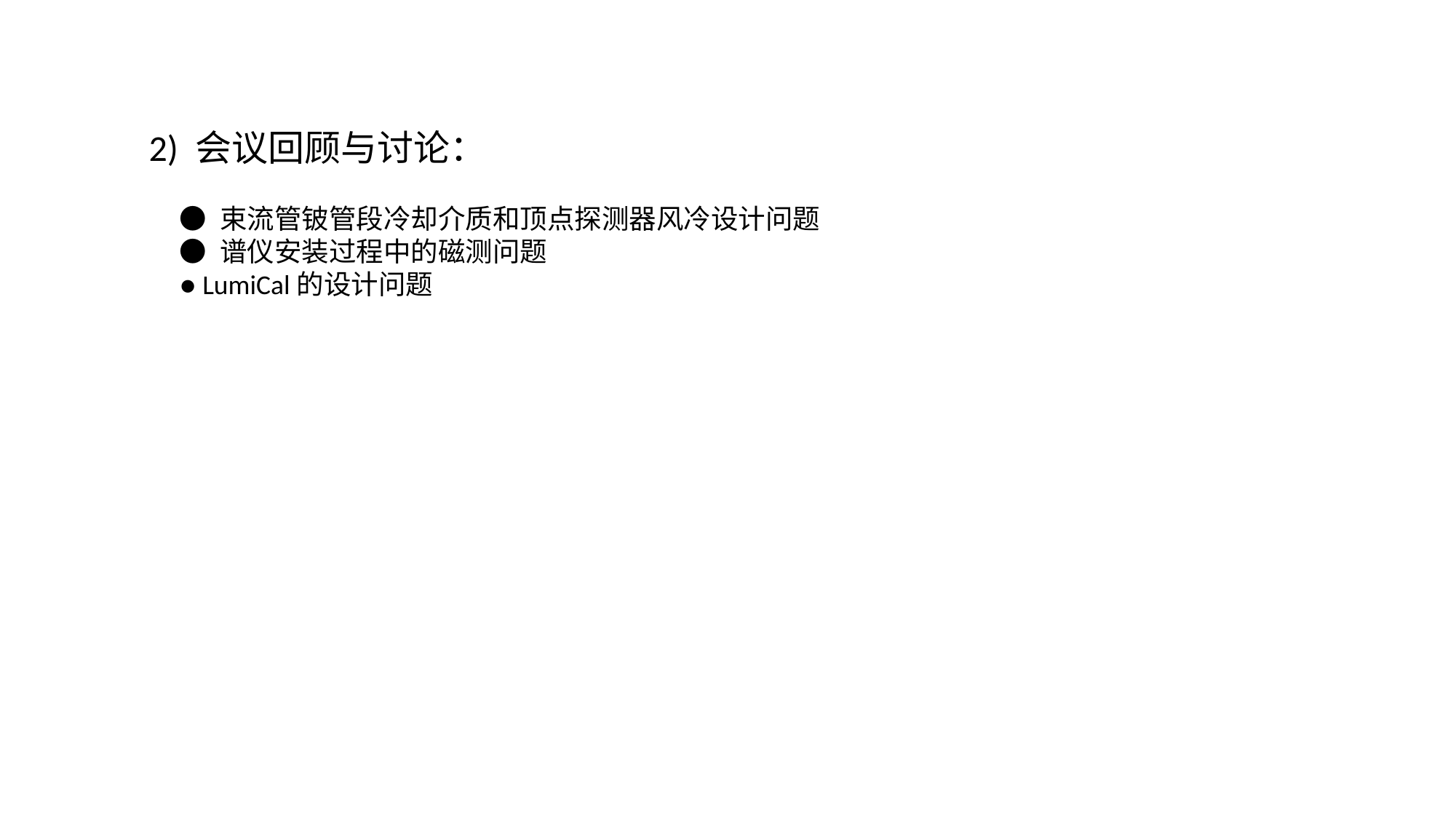

2) 会议回顾与讨论：

     ● 束流管铍管段冷却介质和顶点探测器风冷设计问题
     ● 谱仪安装过程中的磁测问题
     ● LumiCal的设计问题